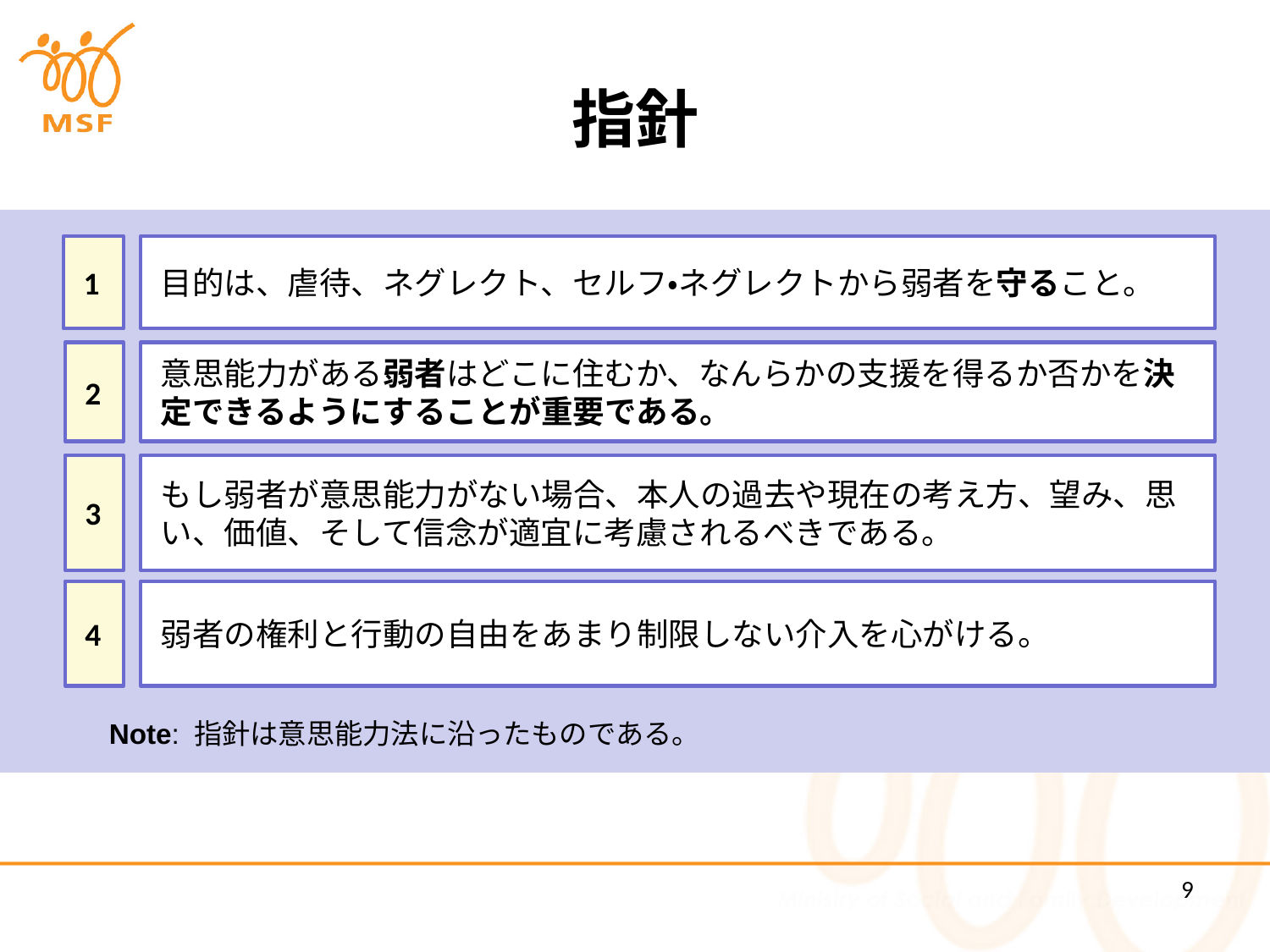

# 指針

1
目的は、虐待、ネグレクト、セルフ・ネグレクトから弱者を守ること。
2
意思能力がある弱者はどこに住むか、なんらかの支援を得るか否かを決定できるようにすることが重要である。
3
もし弱者が意思能力がない場合、本人の過去や現在の考え方、望み、思い、価値、そして信念が適宜に考慮されるべきである。
4
弱者の権利と行動の自由をあまり制限しない介入を心がける。
Note: 指針は意思能力法に沿ったものである。
9